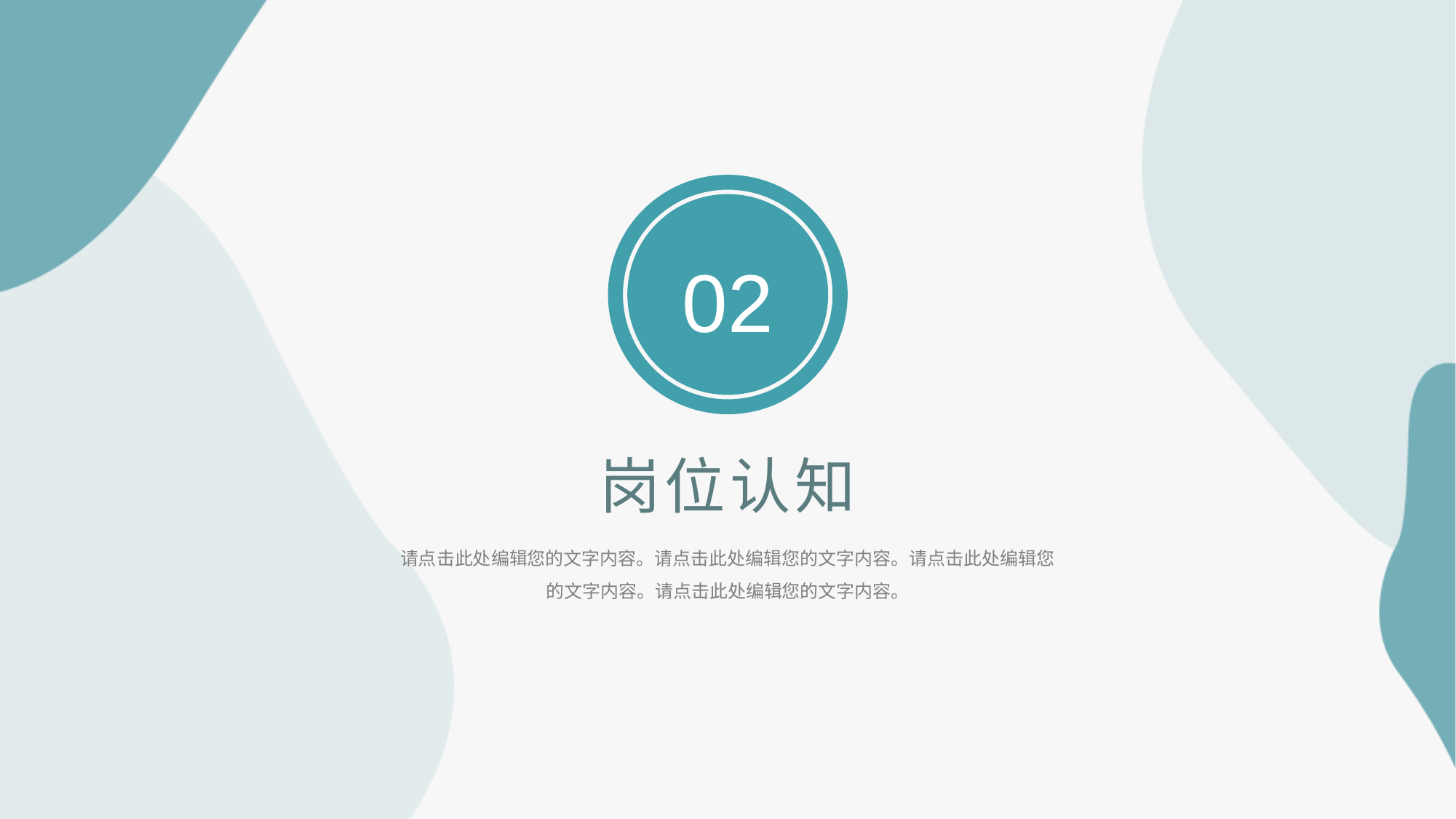

02
岗位认知
请点击此处编辑您的文字内容。请点击此处编辑您的文字内容。请点击此处编辑您的文字内容。请点击此处编辑您的文字内容。